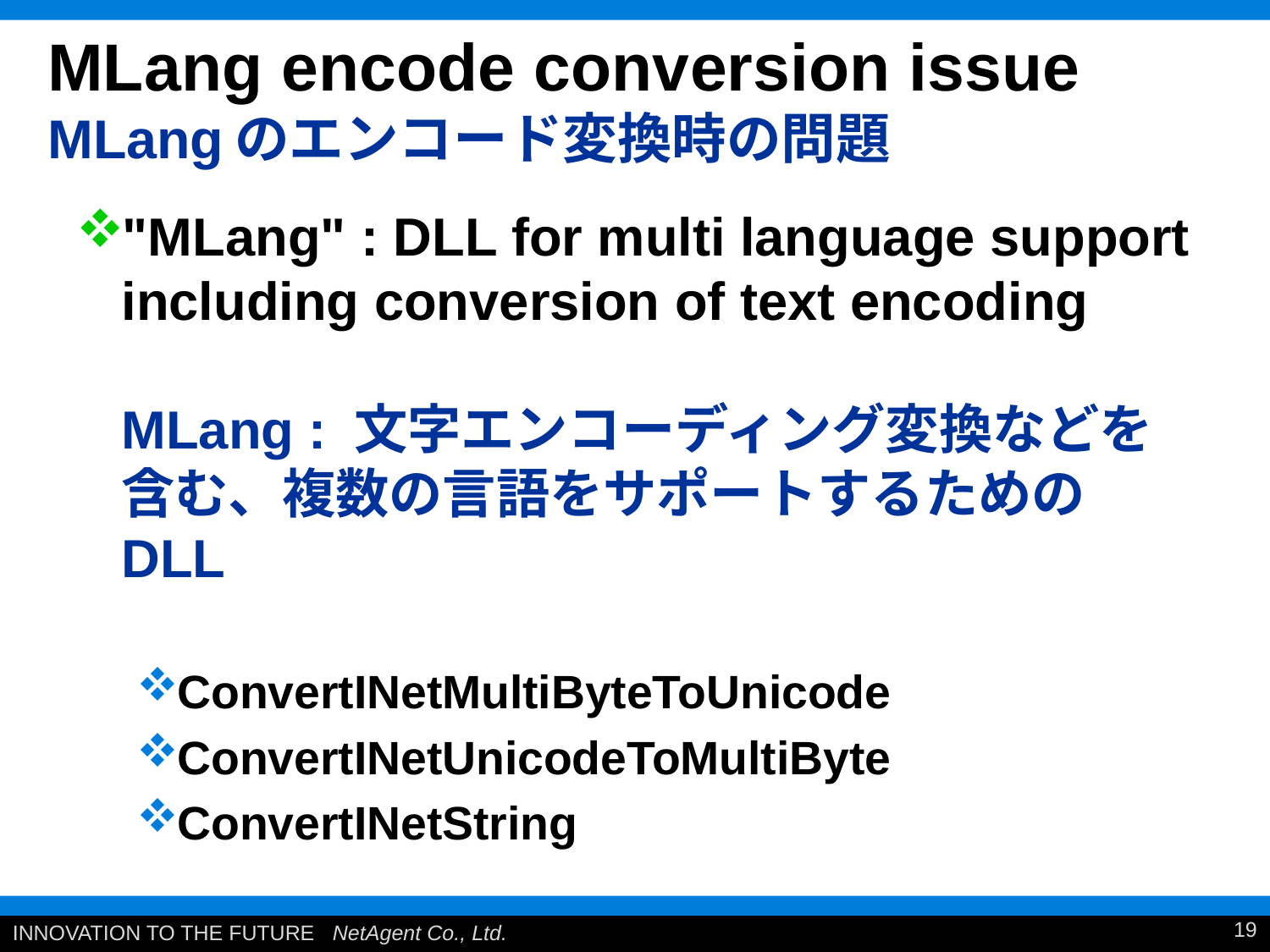

# MLang encode conversion issue MLangのエンコード変換時の問題
"MLang" : DLL for multi language support including conversion of text encoding
MLang : 文字エンコーディング変換などを含む、複数の言語をサポートするためのDLL
ConvertINetMultiByteToUnicode
ConvertINetUnicodeToMultiByte
ConvertINetString
19